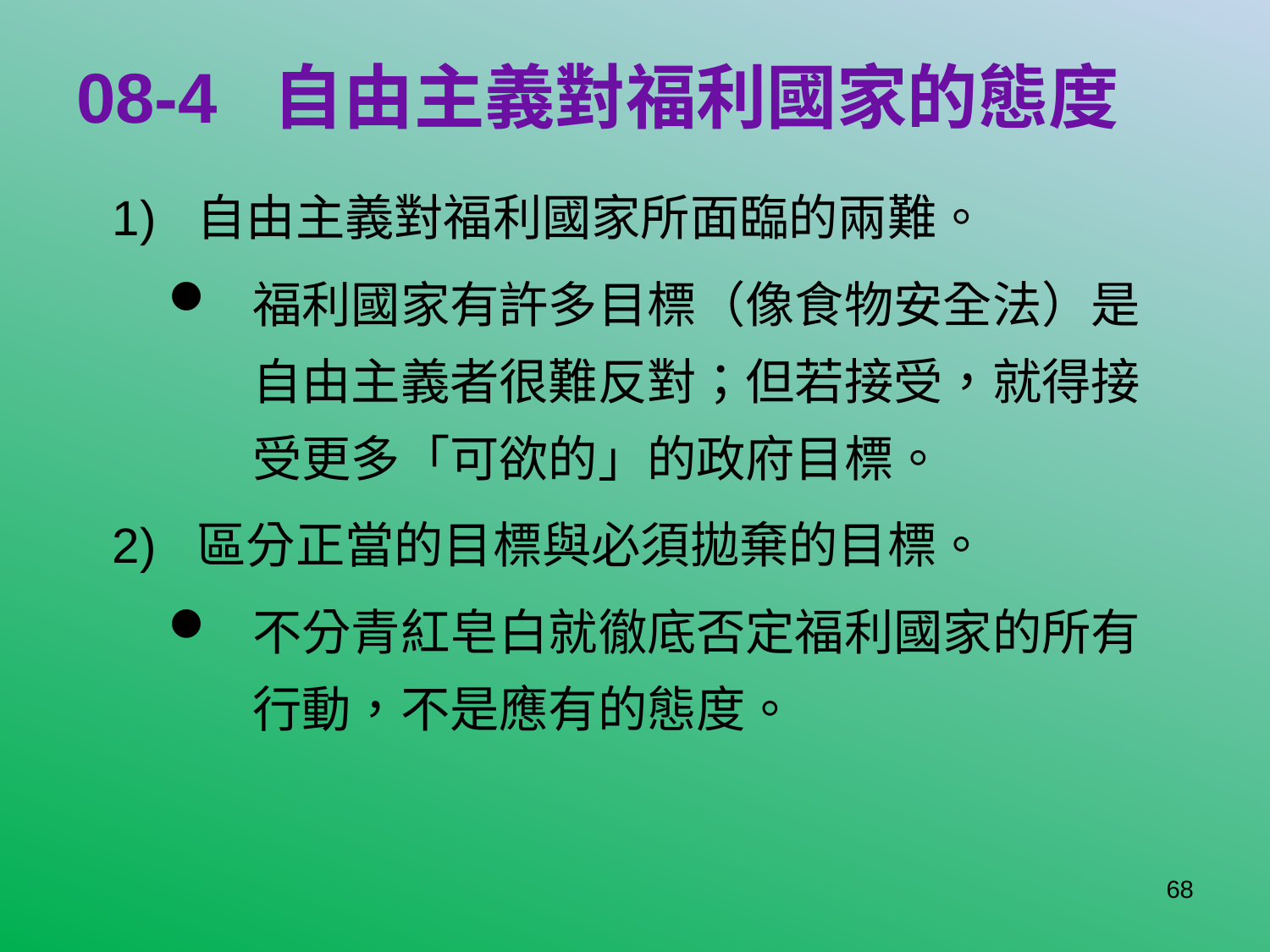

# 08-4  自由主義對福利國家的態度
自由主義對福利國家所面臨的兩難。
福利國家有許多目標（像食物安全法）是自由主義者很難反對；但若接受，就得接受更多「可欲的」的政府目標。
區分正當的目標與必須拋棄的目標。
不分青紅皂白就徹底否定福利國家的所有行動，不是應有的態度。

68